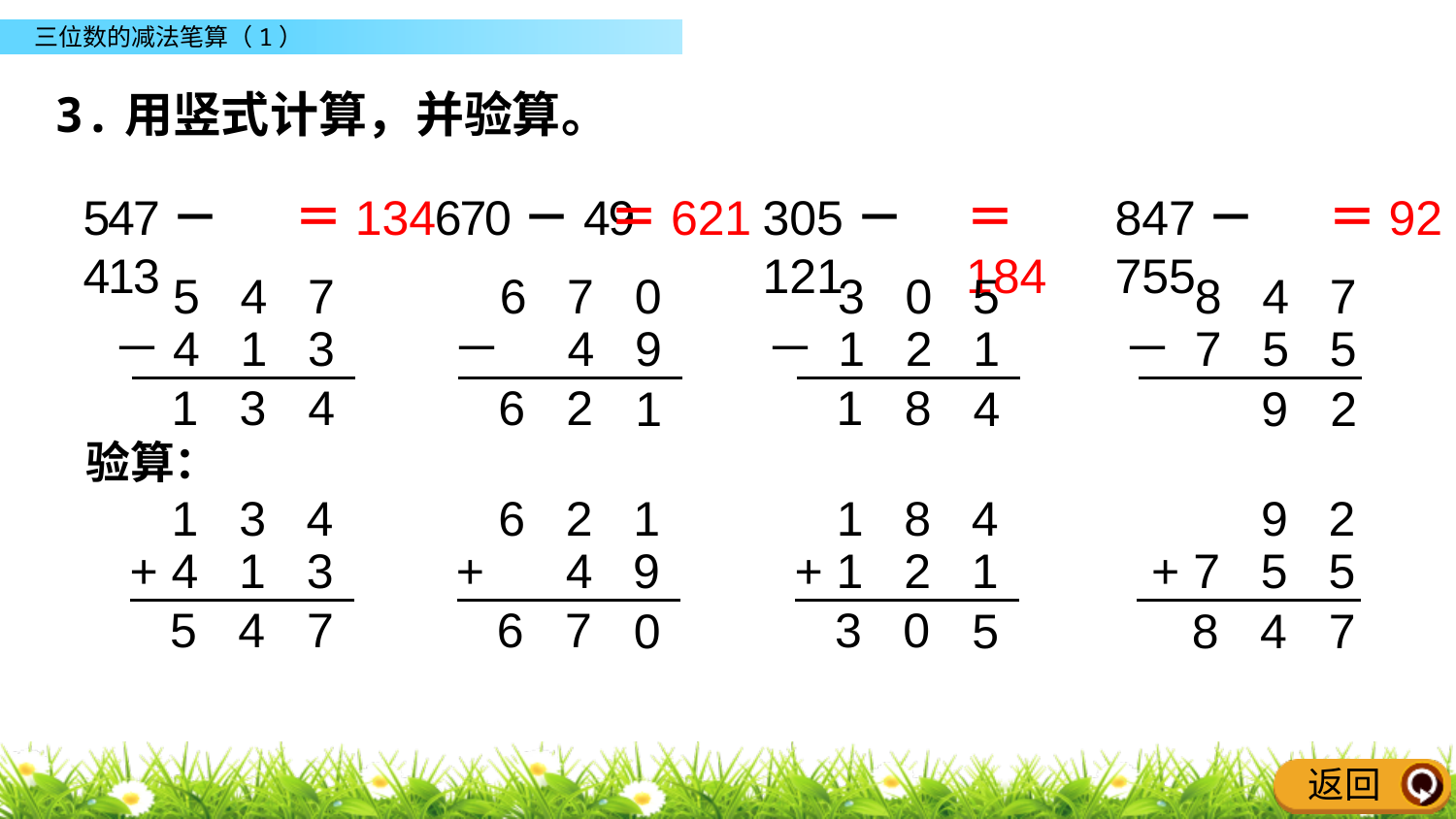

3.用竖式计算，并验算。
＝134
＝621
＝184
547－413
670－49
305－121
847－755
＝92
5   4   7
6   7   0
3   0   5
8   4   7
－4   1   3
－     4   9
－ 1   2   1
－ 7   5   5
1
3
4
6
2
1
8
1
4
9
2
验算：
1   3   4
6   2   1
1   8   4
9   2
+ 4   1   3
+      4   9
+ 1   2   1
+ 7   5   5
5
4
7
6
7
3
0
0
5
8
4
7